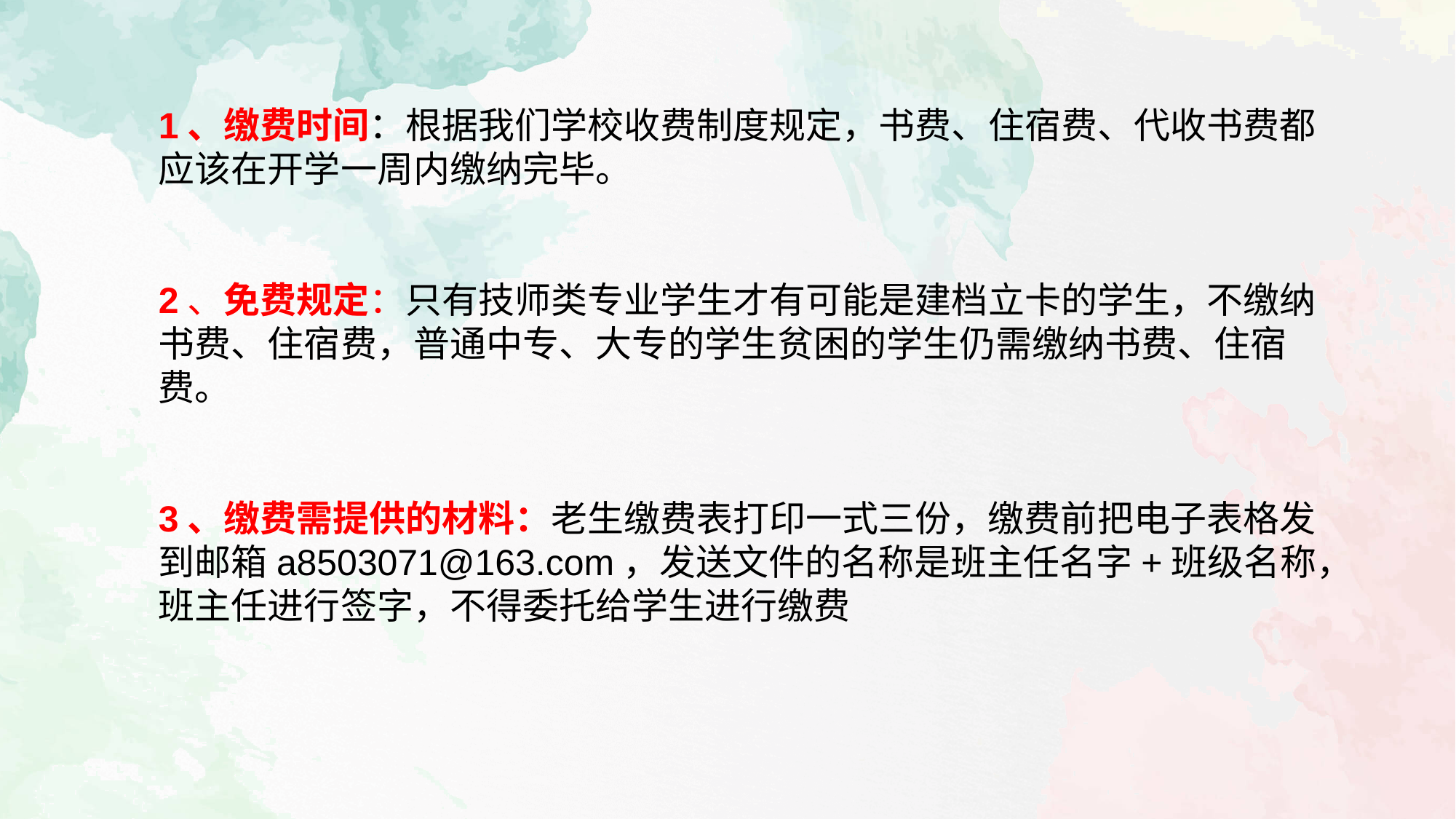

1、缴费时间：根据我们学校收费制度规定，书费、住宿费、代收书费都应该在开学一周内缴纳完毕。

2、免费规定：只有技师类专业学生才有可能是建档立卡的学生，不缴纳书费、住宿费，普通中专、大专的学生贫困的学生仍需缴纳书费、住宿费。

3、缴费需提供的材料：老生缴费表打印一式三份，缴费前把电子表格发到邮箱a8503071@163.com，发送文件的名称是班主任名字+班级名称，班主任进行签字，不得委托给学生进行缴费